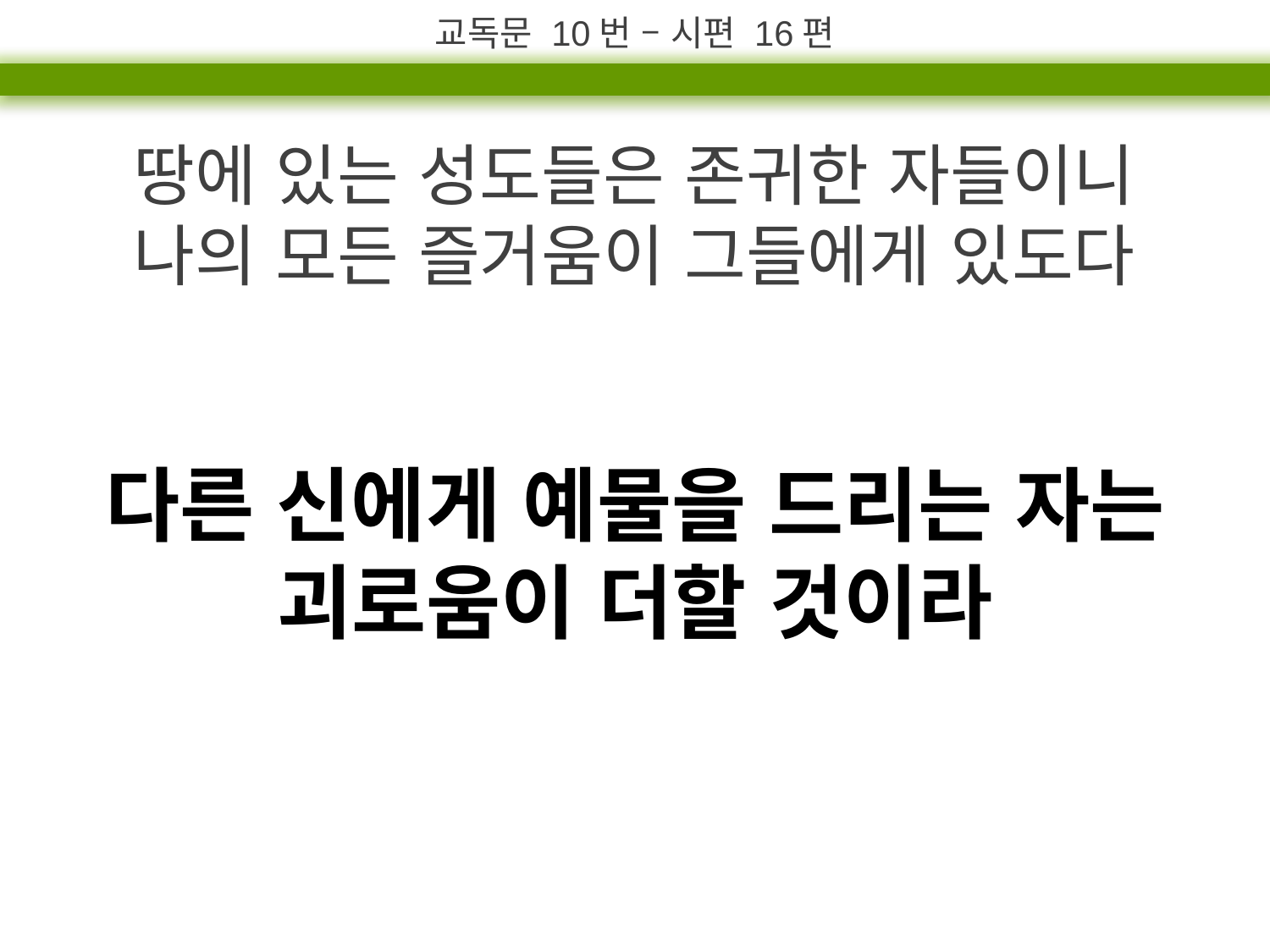

교독문 10번 – 시편 16편

땅에 있는 성도들은 존귀한 자들이니
나의 모든 즐거움이 그들에게 있도다
다른 신에게 예물을 드리는 자는
괴로움이 더할 것이라